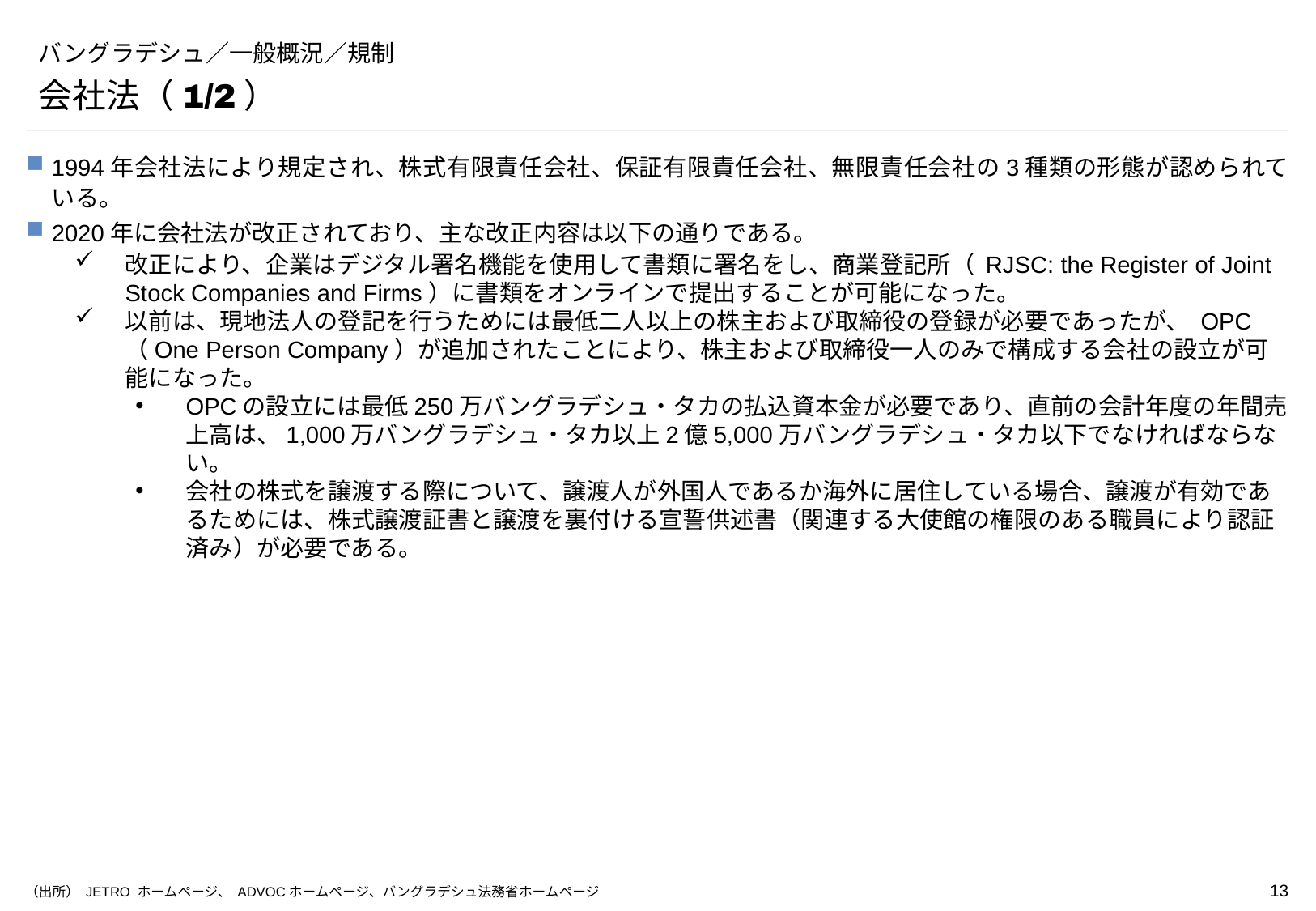

# バングラデシュ／一般概況／規制
会社法（1/2）
1994年会社法により規定され、株式有限責任会社、保証有限責任会社、無限責任会社の3種類の形態が認められている。
2020年に会社法が改正されており、主な改正内容は以下の通りである。
改正により、企業はデジタル署名機能を使用して書類に署名をし、商業登記所（ RJSC: the Register of Joint Stock Companies and Firms）に書類をオンラインで提出することが可能になった。
以前は、現地法人の登記を行うためには最低二人以上の株主および取締役の登録が必要であったが、 OPC（One Person Company）が追加されたことにより、株主および取締役一人のみで構成する会社の設立が可能になった。
OPCの設立には最低250万バングラデシュ・タカの払込資本金が必要であり、直前の会計年度の年間売上高は、1,000万バングラデシュ・タカ以上2億5,000万バングラデシュ・タカ以下でなければならない。
会社の株式を譲渡する際について、譲渡人が外国人であるか海外に居住している場合、譲渡が有効であるためには、株式譲渡証書と譲渡を裏付ける宣誓供述書（関連する大使館の権限のある職員により認証済み）が必要である。
（出所） JETRO ホームページ、 ADVOCホームページ、バングラデシュ法務省ホームページ